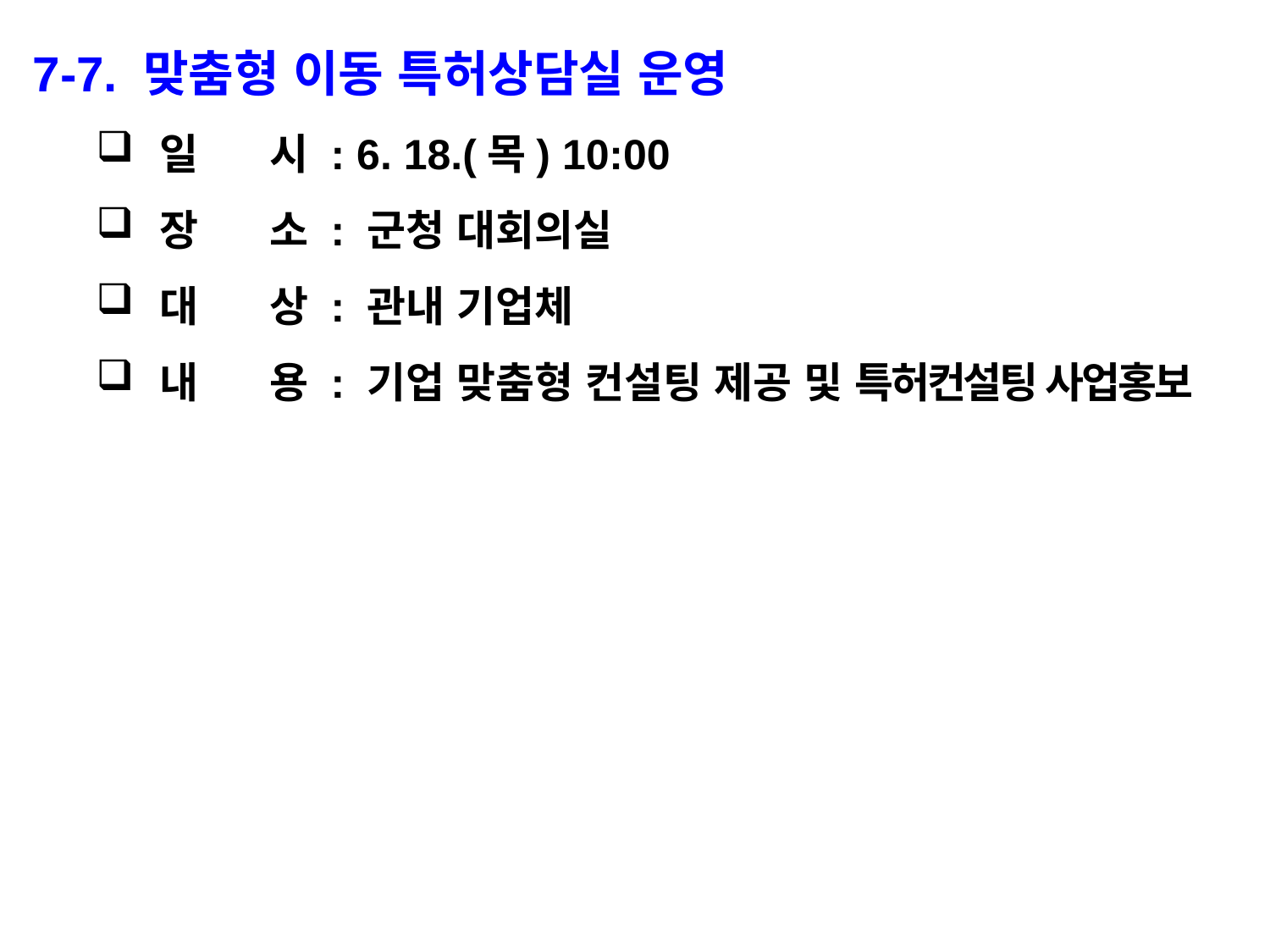

7-7. 맞춤형 이동 특허상담실 운영
일      시 : 6. 18.(목) 10:00
장      소 : 군청 대회의실
대      상 : 관내 기업체
내      용 : 기업 맞춤형 컨설팅 제공 및 특허컨설팅 사업홍보